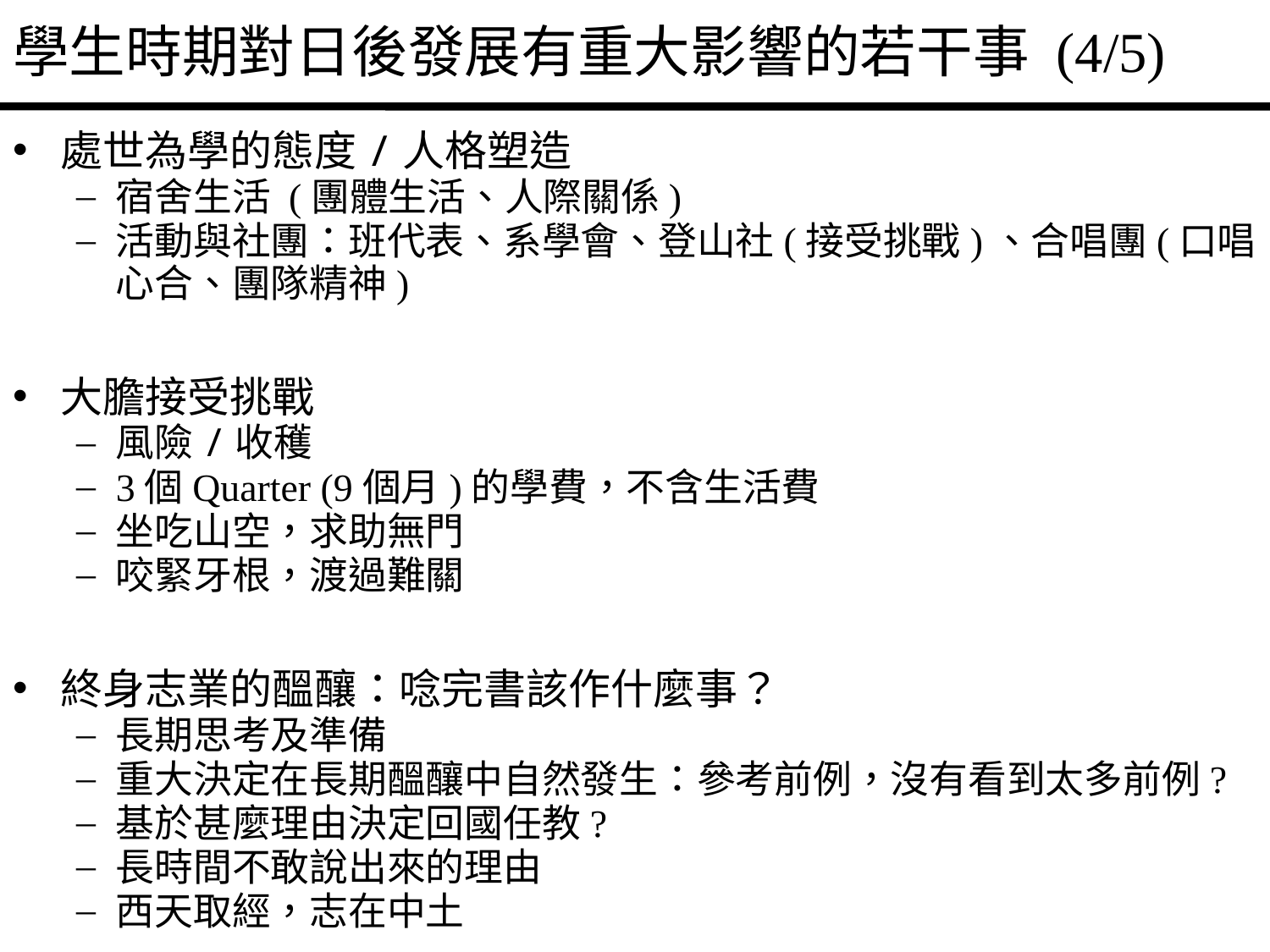

# 學生時期對日後發展有重大影響的若干事 (4/5)
處世為學的態度/人格塑造
宿舍生活 (團體生活、人際關係)
活動與社團：班代表、系學會、登山社(接受挑戰)、合唱團(口唱心合、團隊精神)

大膽接受挑戰
風險/收穫
3個Quarter (9個月)的學費，不含生活費
坐吃山空，求助無門
咬緊牙根，渡過難關

終身志業的醞釀：唸完書該作什麼事？
長期思考及準備
重大決定在長期醞釀中自然發生：參考前例，沒有看到太多前例?
基於甚麼理由決定回國任教?
長時間不敢說出來的理由
西天取經，志在中土